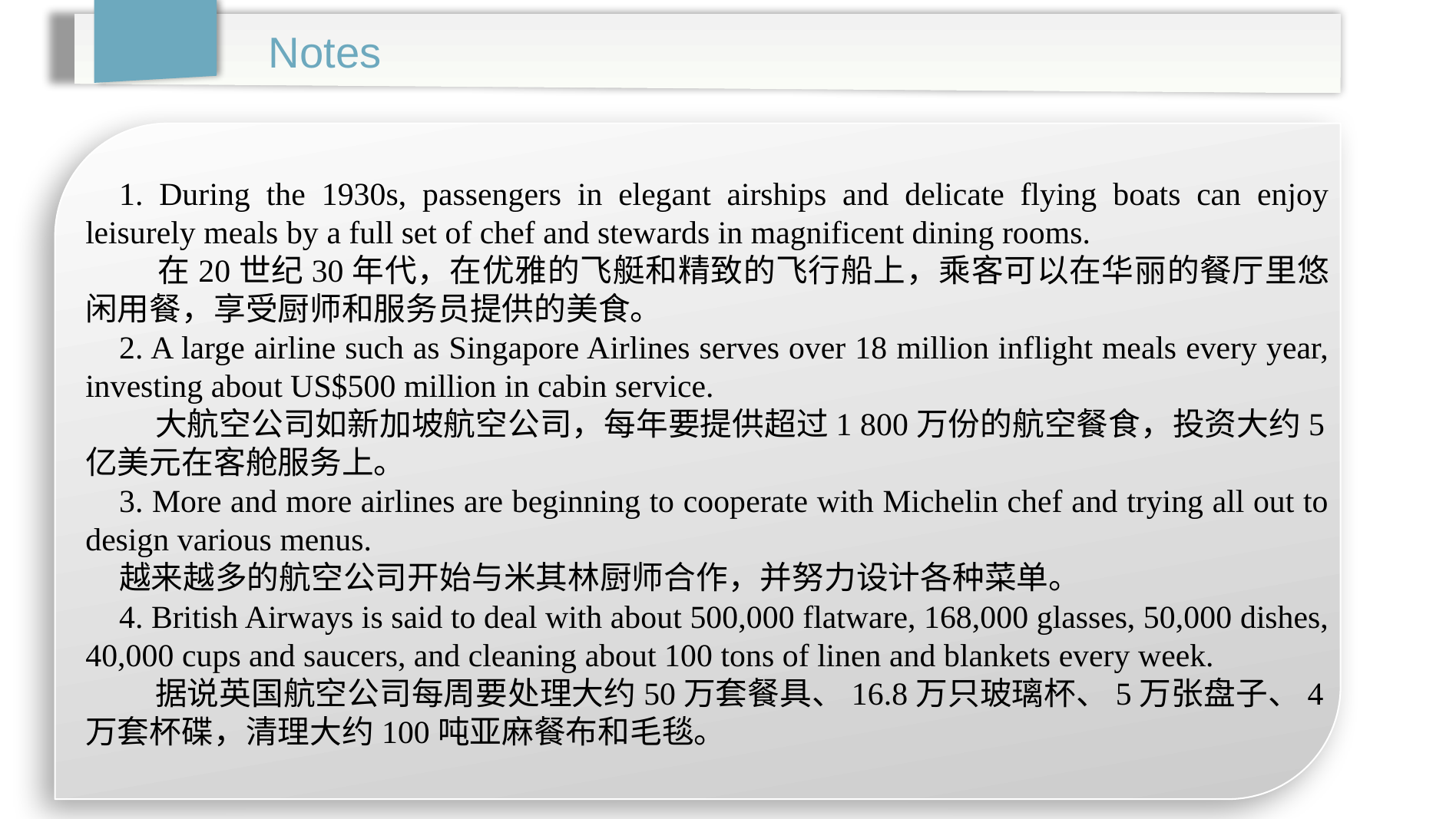

Notes

1. During the 1930s, passengers in elegant airships and delicate flying boats can enjoy leisurely meals by a full set of chef and stewards in magnificent dining rooms.
    在20世纪30年代，在优雅的飞艇和精致的飞行船上，乘客可以在华丽的餐厅里悠闲用餐，享受厨师和服务员提供的美食。
2. A large airline such as Singapore Airlines serves over 18 million inflight meals every year, investing about US$500 million in cabin service.
    大航空公司如新加坡航空公司，每年要提供超过1 800万份的航空餐食，投资大约5亿美元在客舱服务上。
3. More and more airlines are beginning to cooperate with Michelin chef and trying all out to design various menus.
越来越多的航空公司开始与米其林厨师合作，并努力设计各种菜单。
4. British Airways is said to deal with about 500,000 flatware, 168,000 glasses, 50,000 dishes, 40,000 cups and saucers, and cleaning about 100 tons of linen and blankets every week.
    据说英国航空公司每周要处理大约50万套餐具、16.8万只玻璃杯、5万张盘子、4万套杯碟，清理大约100吨亚麻餐布和毛毯。